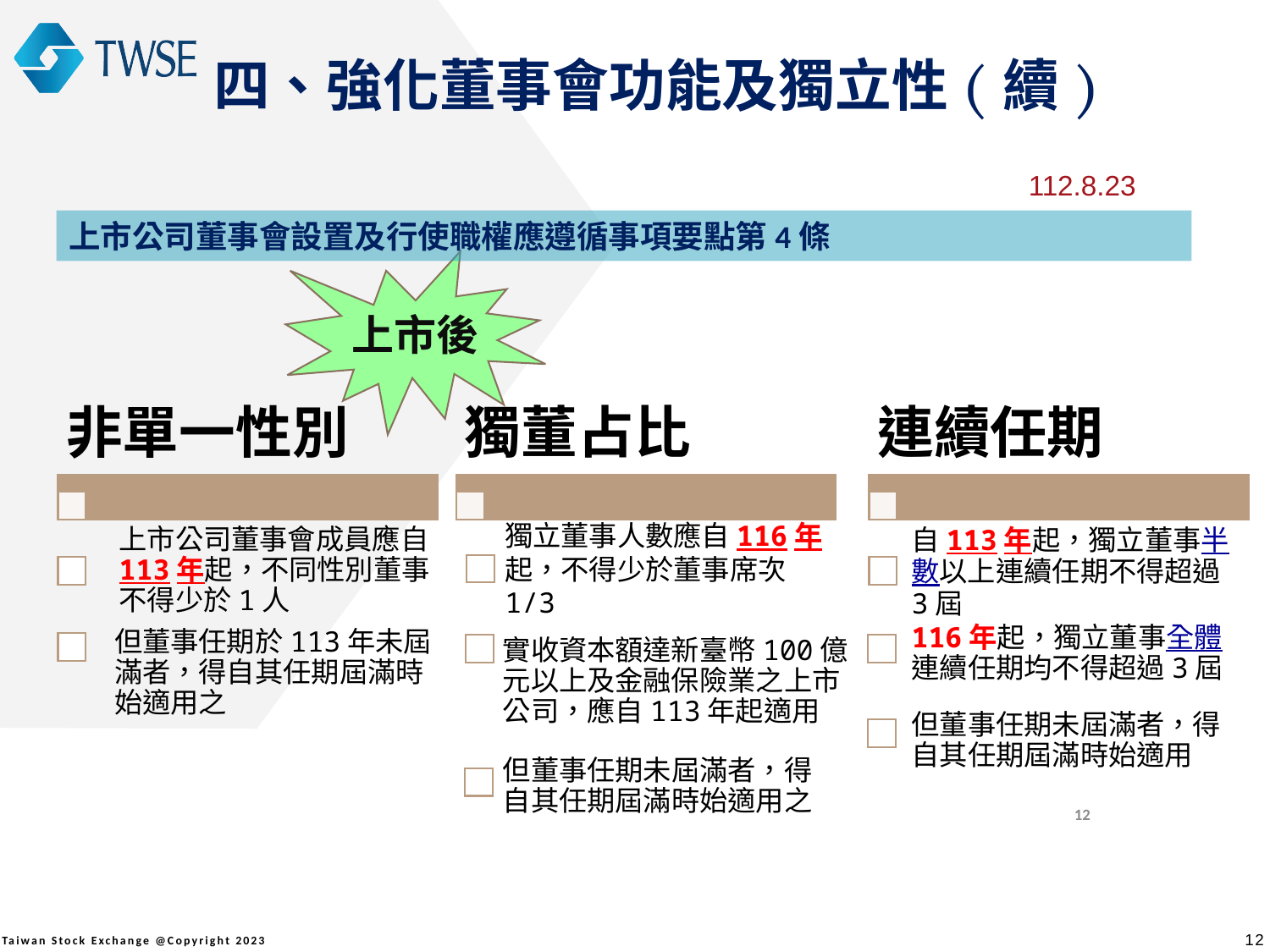

四、強化董事會功能及獨立性(續)
112.8.23
上市公司董事會設置及行使職權應遵循事項要點第4條

上市後
非單一性別
上市公司董事會成員應自113年起，不同性別董事不得少於1人
但董事任期於113年未屆滿者，得自其任期屆滿時始適用之
獨董占比
獨立董事人數應自116年起，不得少於董事席次1/3
實收資本額達新臺幣100億元以上及金融保險業之上市公司，應自113年起適用
但董事任期未屆滿者，得自其任期屆滿時始適用之
連續任期
自113年起，獨立董事半數以上連續任期不得超過3屆
116年起，獨立董事全體連續任期均不得超過3屆
但董事任期未屆滿者，得自其任期屆滿時始適用
12
12